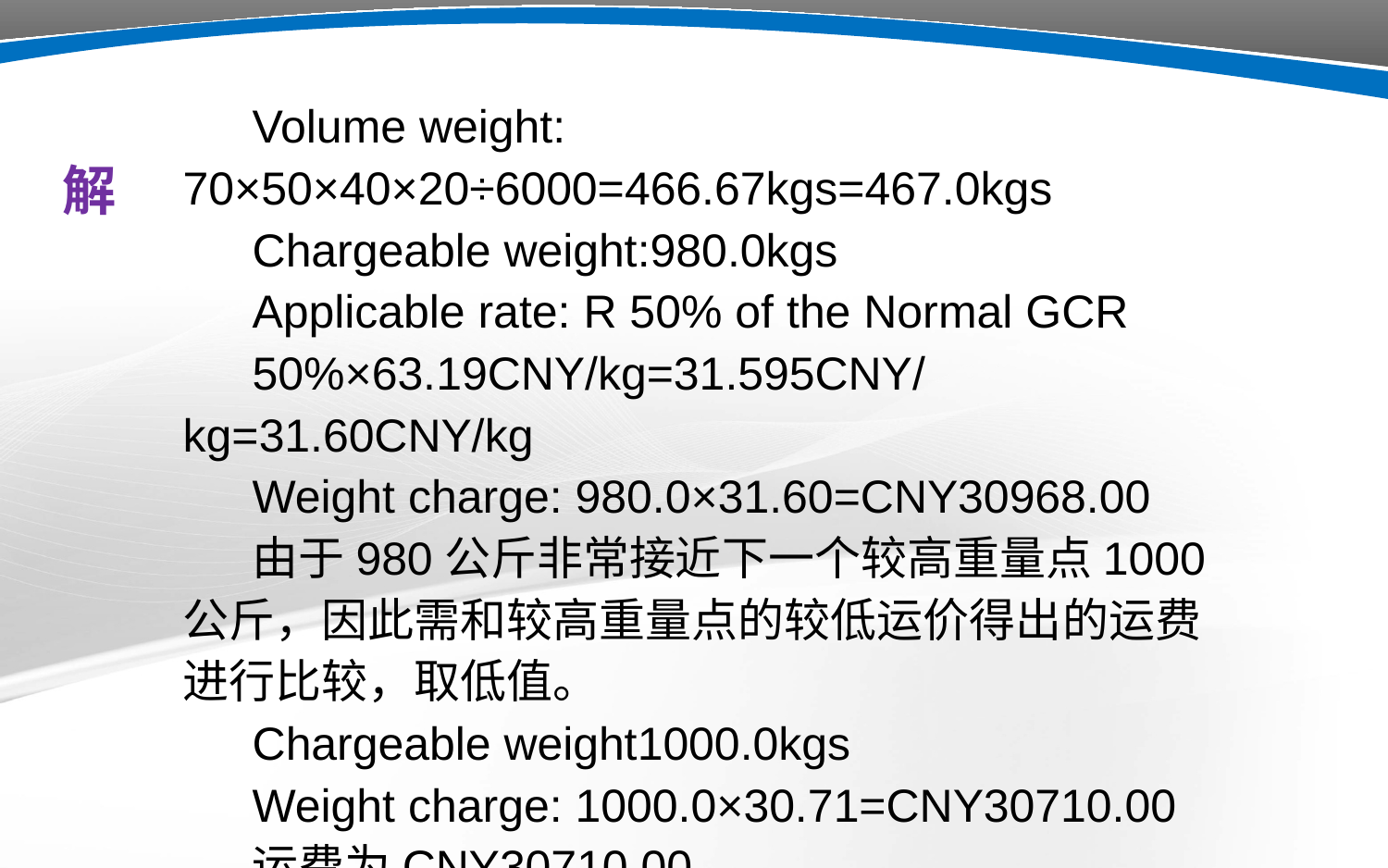

Volume weight: 70×50×40×20÷6000=466.67kgs=467.0kgs
Chargeable weight:980.0kgs
Applicable rate: R 50% of the Normal GCR
50%×63.19CNY/kg=31.595CNY/kg=31.60CNY/kg
Weight charge: 980.0×31.60=CNY30968.00
由于980公斤非常接近下一个较高重量点1000公斤，因此需和较高重量点的较低运价得出的运费进行比较，取低值。
Chargeable weight1000.0kgs
Weight charge: 1000.0×30.71=CNY30710.00
运费为CNY30710.00。

解